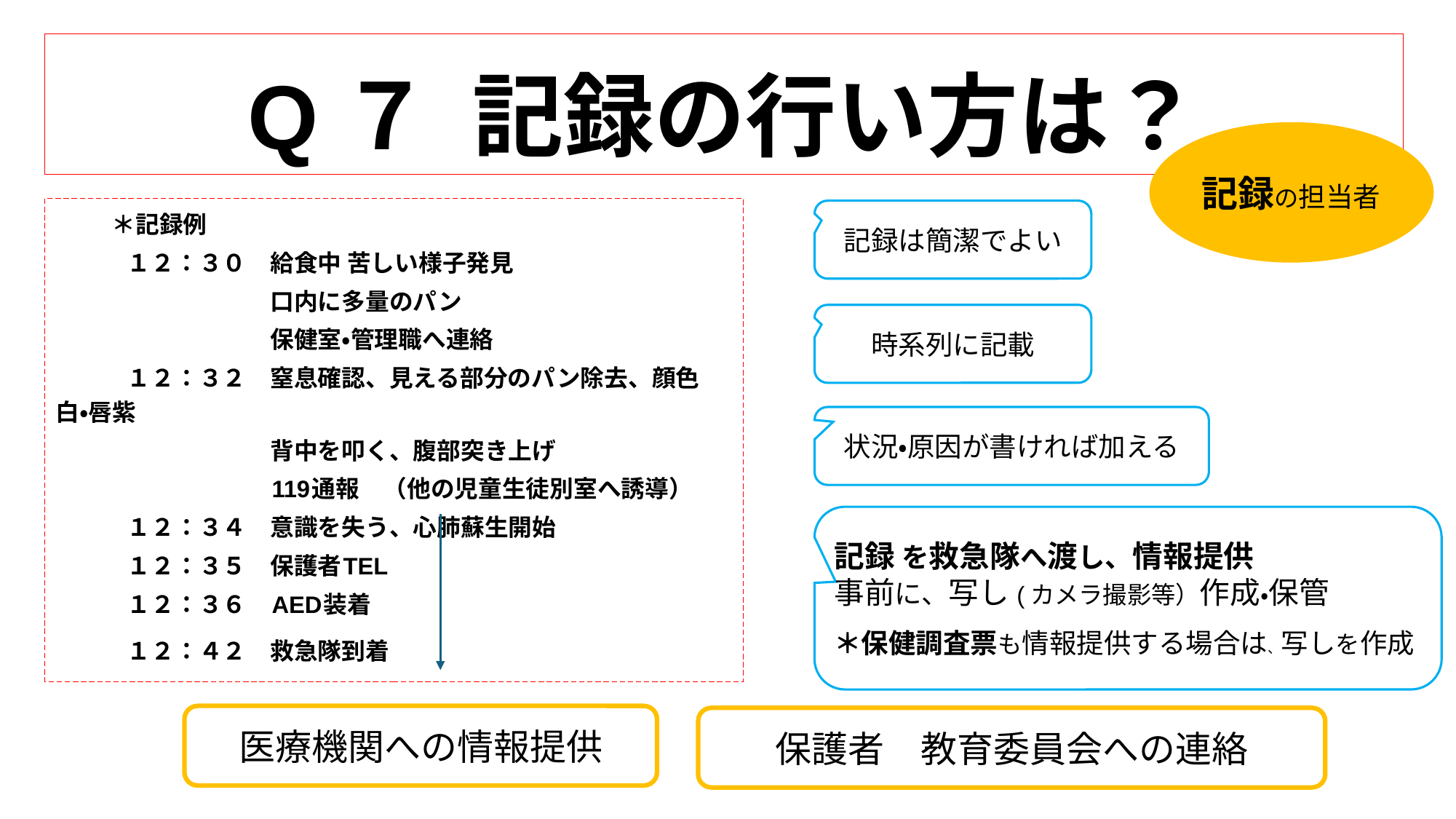

# Q７  記録の行い方は？
記録の担当者
　　　＊記録例
　　　１２：３０　給食中 苦しい様子発見
　　　　　　　　　口内に多量のパン
　　　　　　　　　保健室・管理職へ連絡
　　　１２：３２　窒息確認、見える部分のパン除去、顔色白・唇紫
　　　　　　　　　背中を叩く、腹部突き上げ
　　　　　　　　　119通報　（他の児童生徒別室へ誘導）
　　　１２：３４　意識を失う、心肺蘇生開始
　　　１２：３５　保護者TEL
　　　１２：３６　AED装着
　　　　　　　　　→ショック不要
　　　１２：４２　救急隊到着
記録は簡潔でよい
時系列に記載
状況・原因が書ければ加える
記録 を救急隊へ渡し、情報提供
事前に、写し(カメラ撮影等）作成・保管
＊保健調査票も情報提供する場合は、写しを作成
医療機関への情報提供
保護者　教育委員会への連絡